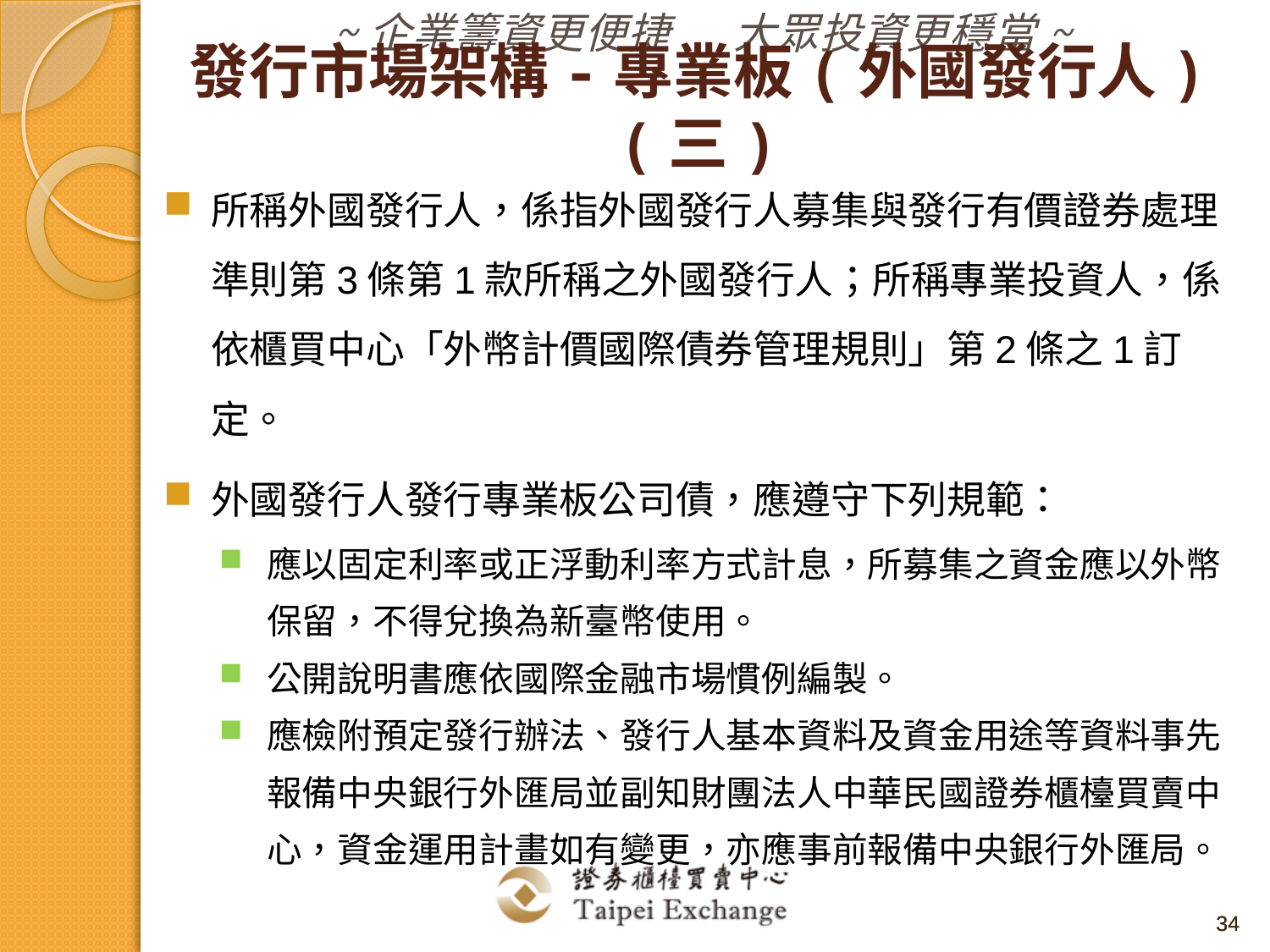

發行市場架構-專業板(外國發行人)(三)
所稱外國發行人，係指外國發行人募集與發行有價證券處理準則第3條第1款所稱之外國發行人；所稱專業投資人，係依櫃買中心「外幣計價國際債券管理規則」第2條之1訂定。
外國發行人發行專業板公司債，應遵守下列規範：
應以固定利率或正浮動利率方式計息，所募集之資金應以外幣保留，不得兌換為新臺幣使用。
公開說明書應依國際金融市場慣例編製。
應檢附預定發行辦法、發行人基本資料及資金用途等資料事先報備中央銀行外匯局並副知財團法人中華民國證券櫃檯買賣中心，資金運用計畫如有變更，亦應事前報備中央銀行外匯局。

34
34